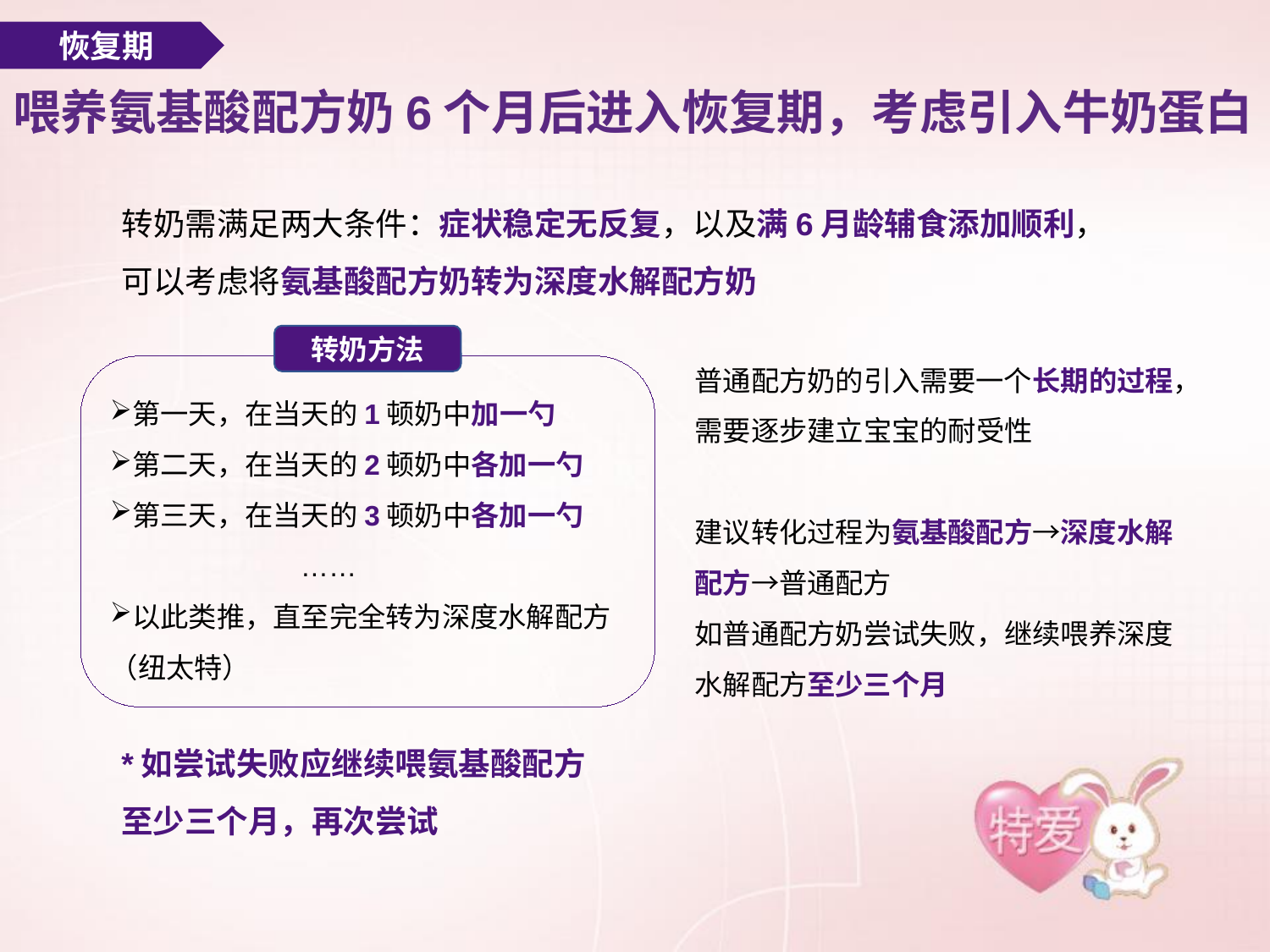

恢复期
# 喂养氨基酸配方奶6个月后进入恢复期，考虑引入牛奶蛋白
转奶需满足两大条件：症状稳定无反复，以及满6月龄辅食添加顺利，可以考虑将氨基酸配方奶转为深度水解配方奶
转奶方法
第一天，在当天的1顿奶中加一勺
第二天，在当天的2顿奶中各加一勺
第三天，在当天的3顿奶中各加一勺
	……
以此类推，直至完全转为深度水解配方（纽太特）
普通配方奶的引入需要一个长期的过程，需要逐步建立宝宝的耐受性

建议转化过程为氨基酸配方→深度水解配方→普通配方
如普通配方奶尝试失败，继续喂养深度水解配方至少三个月
*如尝试失败应继续喂氨基酸配方至少三个月，再次尝试